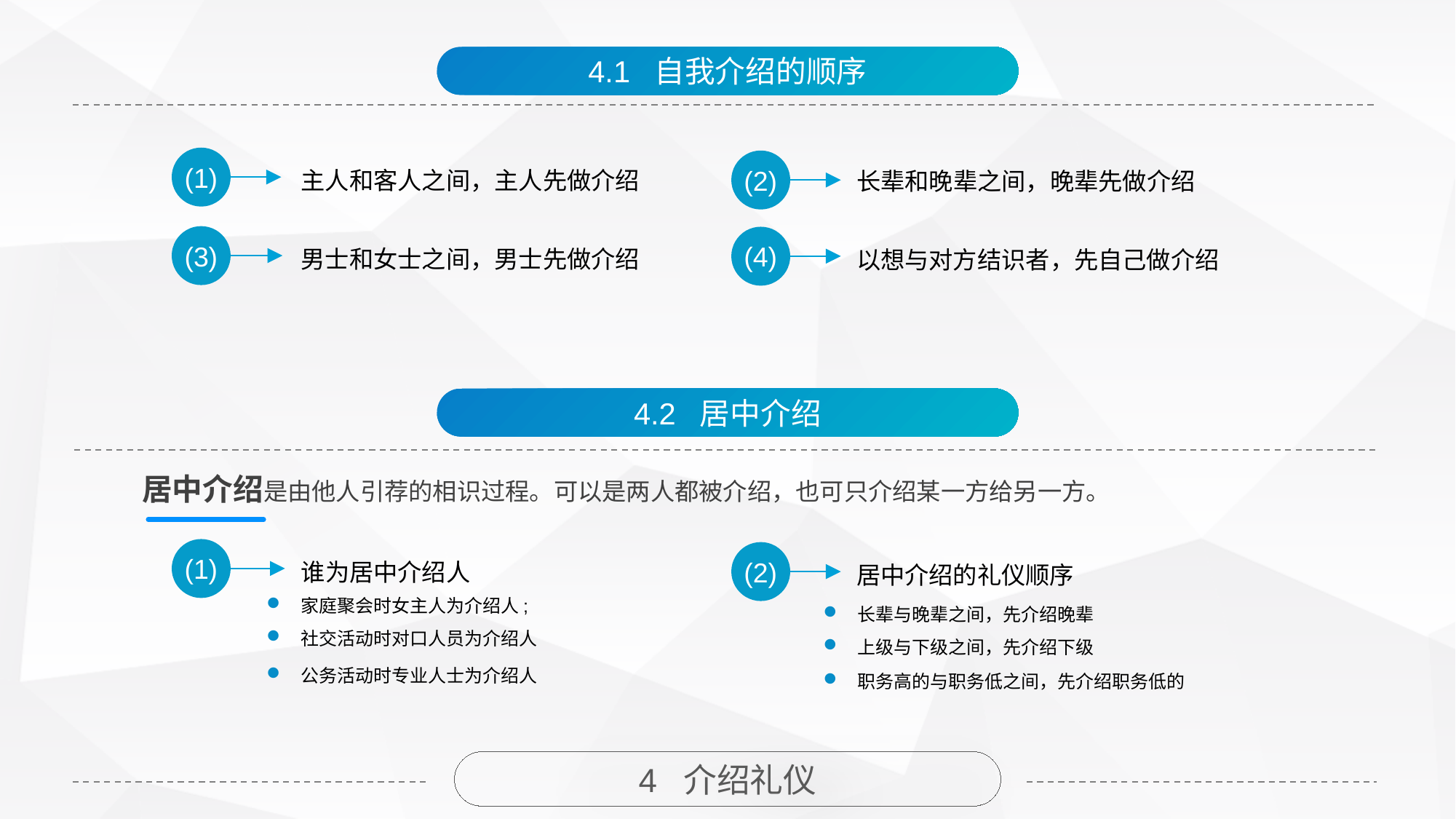

4.1  自我介绍的顺序
(1)
(2)
主人和客人之间，主人先做介绍
长辈和晚辈之间，晚辈先做介绍
(3)
(4)
男士和女士之间，男士先做介绍
以想与对方结识者，先自己做介绍
4.2  居中介绍
居中介绍是由他人引荐的相识过程。可以是两人都被介绍，也可只介绍某一方给另一方。
(1)
(2)
谁为居中介绍人
居中介绍的礼仪顺序
家庭聚会时女主人为介绍人;
长辈与晚辈之间，先介绍晚辈
社交活动时对口人员为介绍人
上级与下级之间，先介绍下级
公务活动时专业人士为介绍人
职务高的与职务低之间，先介绍职务低的
4  介绍礼仪